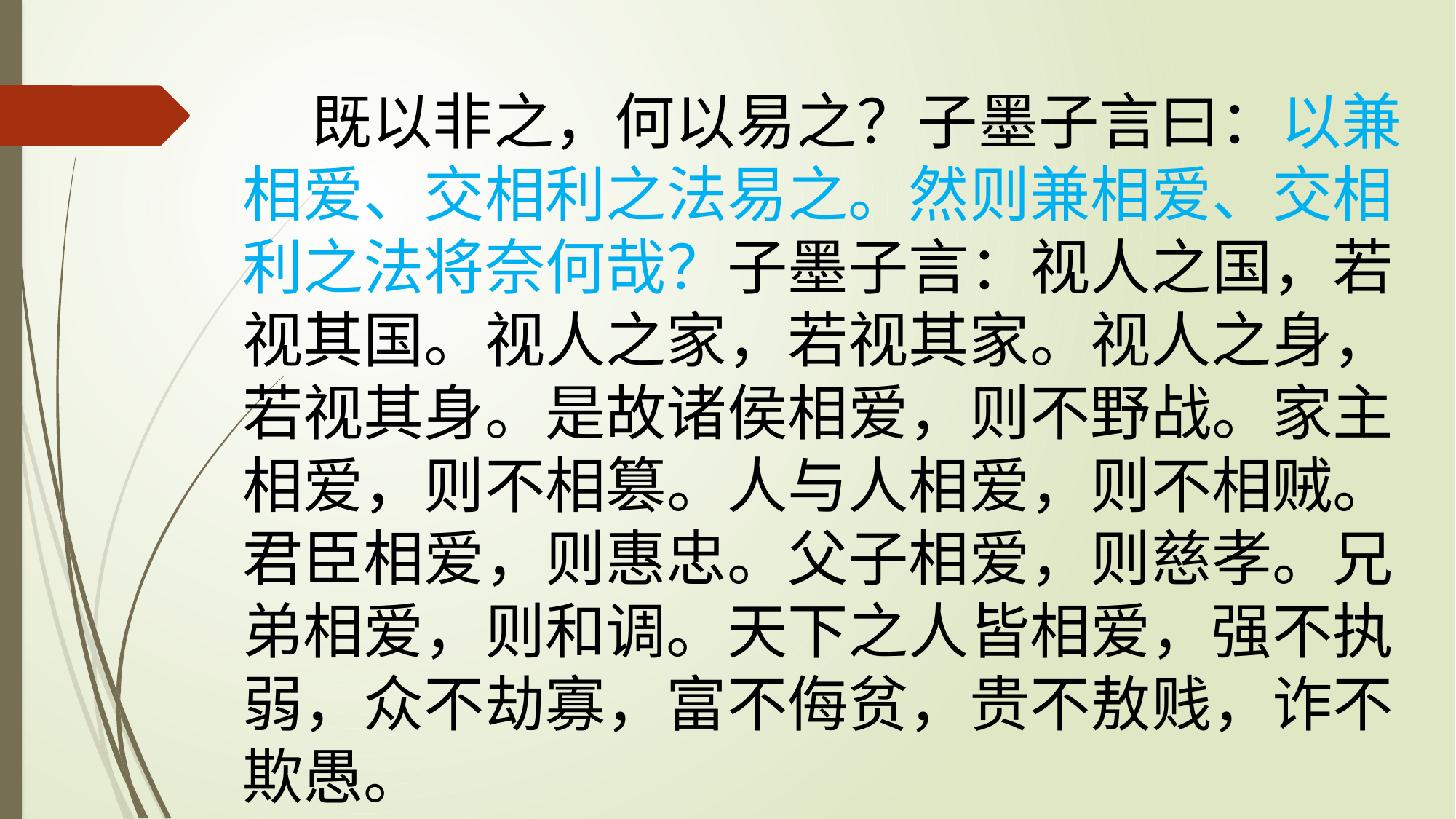

既以非之，何以易之？子墨子言曰：以兼相爱、交相利之法易之。然则兼相爱、交相利之法将奈何哉？子墨子言：视人之国，若视其国。视人之家，若视其家。视人之身，若视其身。是故诸侯相爱，则不野战。家主相爱，则不相篡。人与人相爱，则不相贼。君臣相爱，则惠忠。父子相爱，则慈孝。兄弟相爱，则和调。天下之人皆相爱，强不执弱，众不劫寡，富不侮贫，贵不敖贱，诈不欺愚。